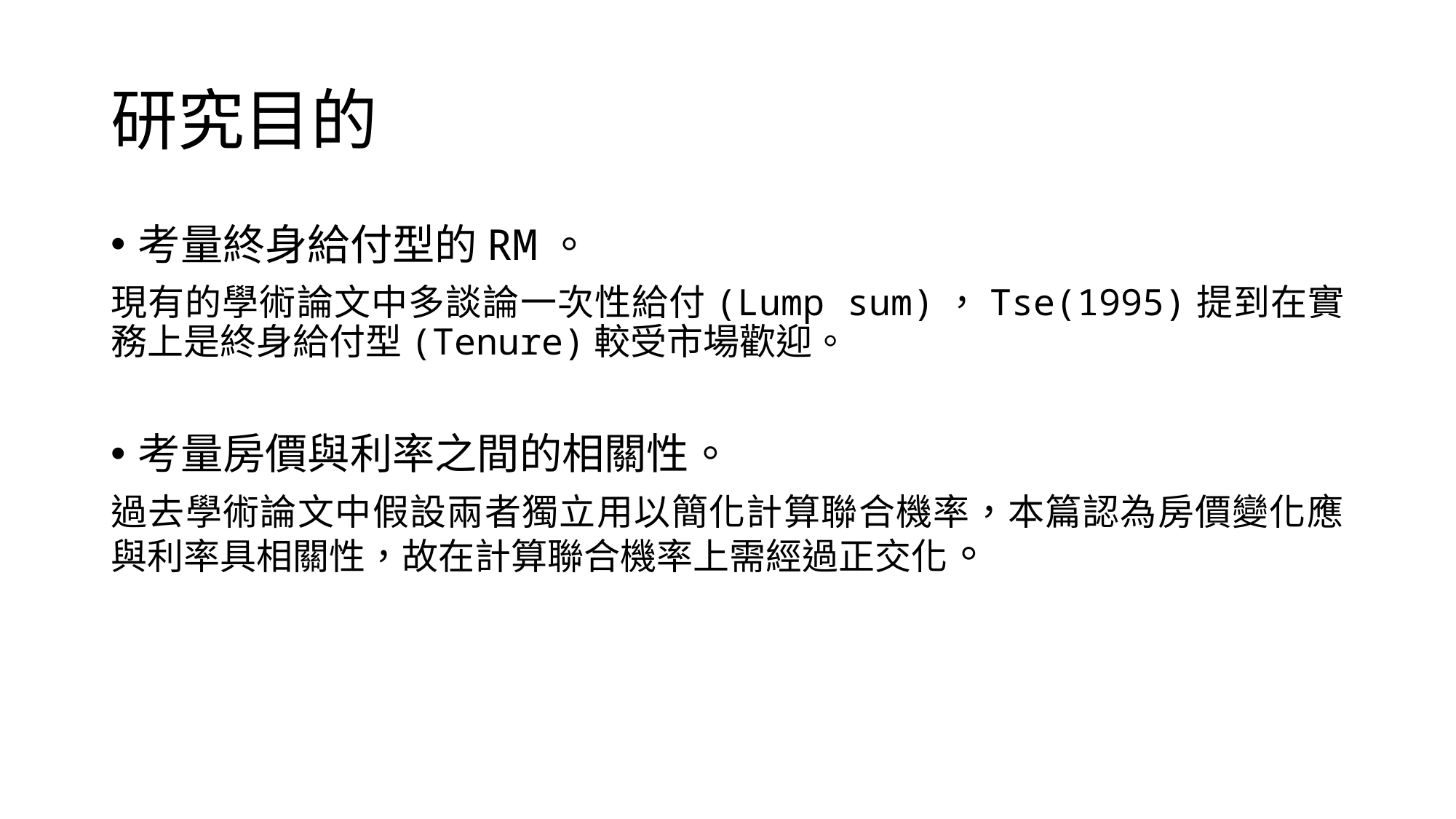

# 研究目的
考量終身給付型的RM。
現有的學術論文中多談論一次性給付(Lump sum)，Tse(1995)提到在實務上是終身給付型(Tenure)較受市場歡迎。

考量房價與利率之間的相關性。
過去學術論文中假設兩者獨立用以簡化計算聯合機率，本篇認為房價變化應與利率具相關性，故在計算聯合機率上需經過正交化。